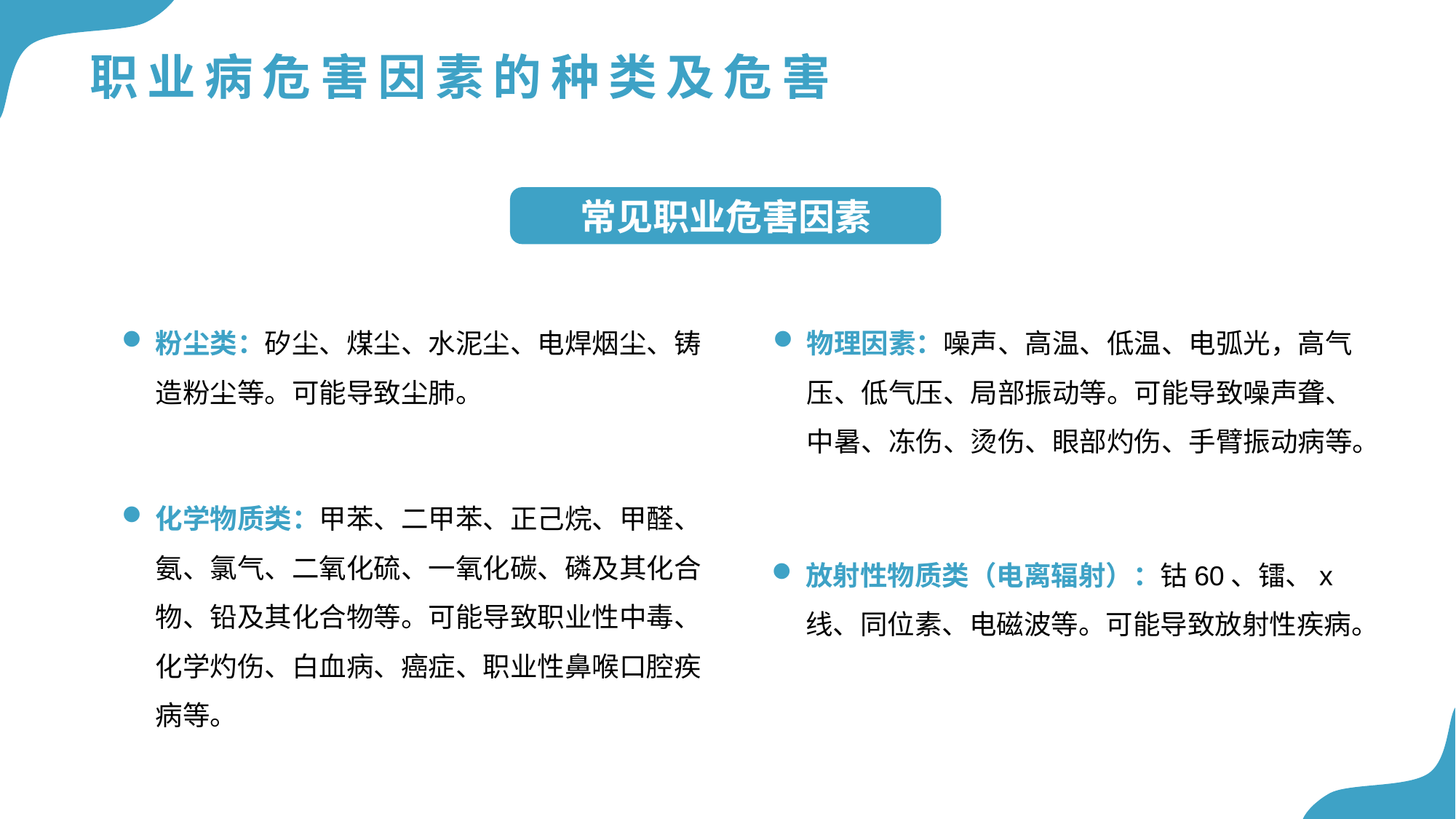

# 职业病危害因素的种类及危害
常见职业危害因素
粉尘类：矽尘、煤尘、水泥尘、电焊烟尘、铸造粉尘等。可能导致尘肺。
物理因素：噪声、高温、低温、电弧光，高气压、低气压、局部振动等。可能导致噪声聋、中暑、冻伤、烫伤、眼部灼伤、手臂振动病等。
化学物质类：甲苯、二甲苯、正己烷、甲醛、氨、氯气、二氧化硫、一氧化碳、磷及其化合物、铅及其化合物等。可能导致职业性中毒、化学灼伤、白血病、癌症、职业性鼻喉口腔疾病等。
放射性物质类（电离辐射）：钴60、镭、x线、同位素、电磁波等。可能导致放射性疾病。